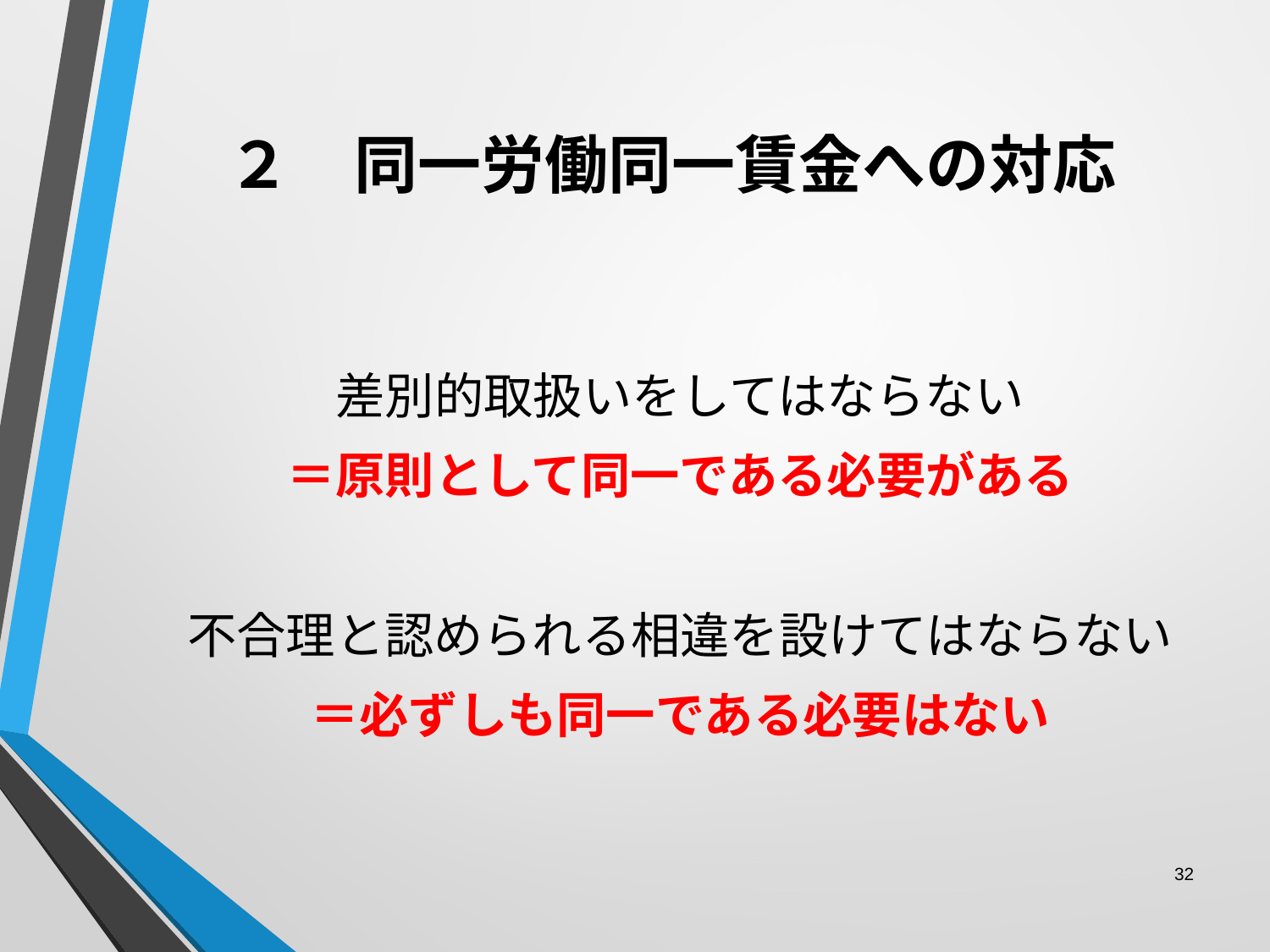

# ２　同一労働同一賃金への対応

差別的取扱いをしてはならない
＝原則として同一である必要がある

不合理と認められる相違を設けてはならない
＝必ずしも同一である必要はない
32